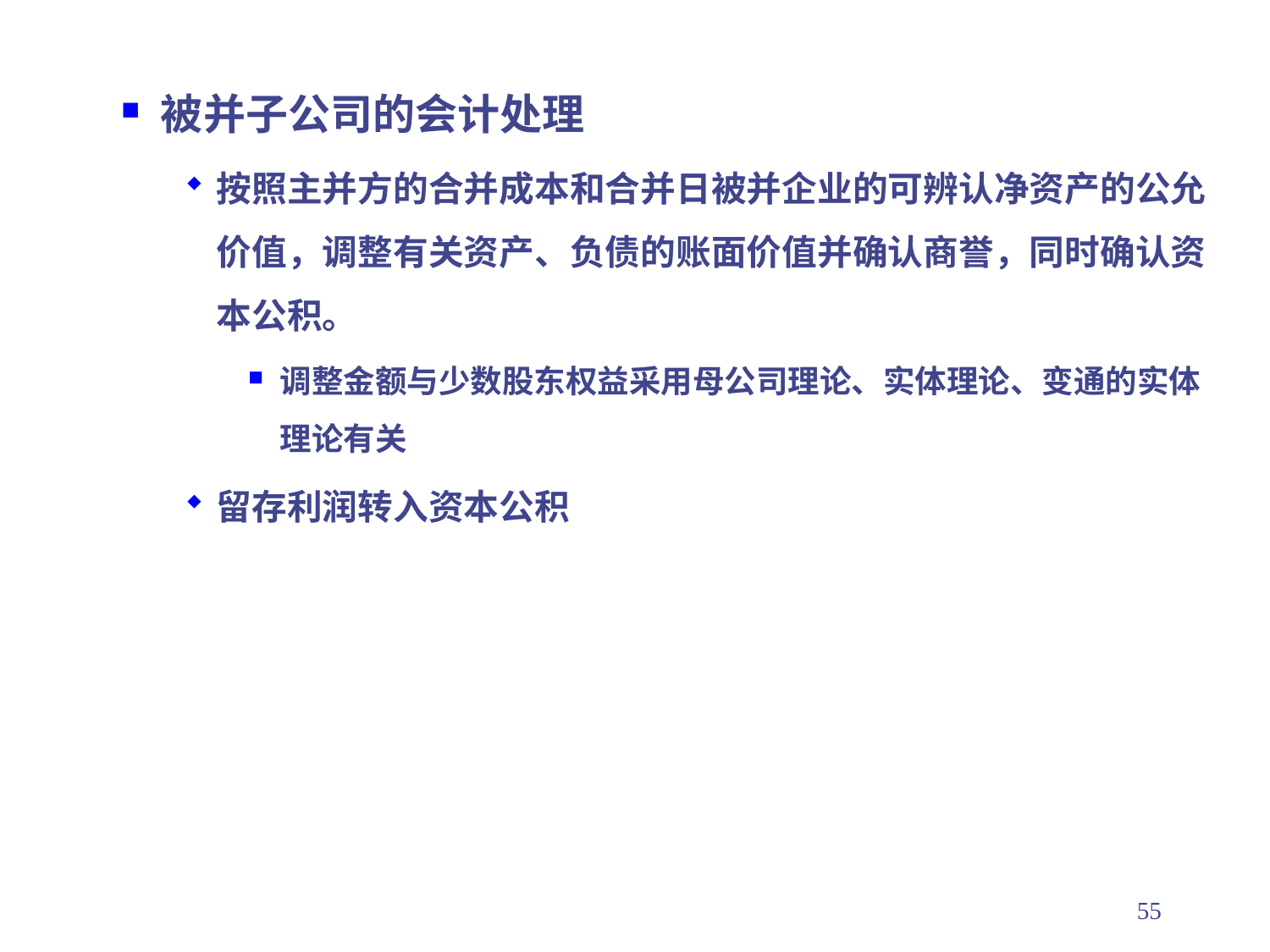

被并子公司的会计处理
按照主并方的合并成本和合并日被并企业的可辨认净资产的公允价值，调整有关资产、负债的账面价值并确认商誉，同时确认资本公积。
调整金额与少数股东权益采用母公司理论、实体理论、变通的实体理论有关
留存利润转入资本公积
55